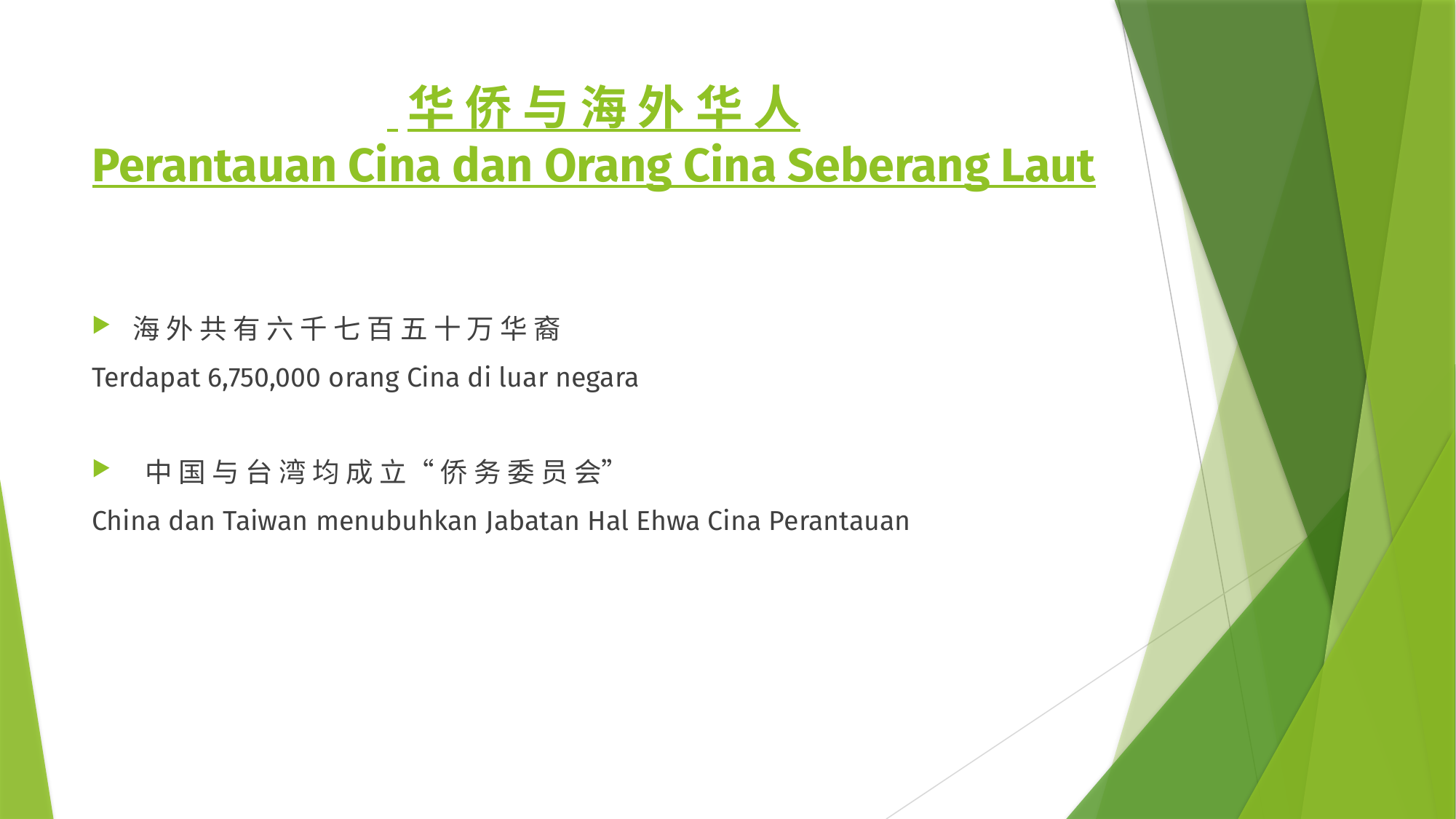

# 华 侨 与 海 外 华 人 Perantauan Cina dan Orang Cina Seberang Laut

海 外 共 有 六 千 七 百 五 十 万 华 裔
Terdapat 6,750,000 orang Cina di luar negara

 中 国 与 台 湾 均 成 立“ 侨 务 委 员 会”
China dan Taiwan menubuhkan Jabatan Hal Ehwa Cina Perantauan